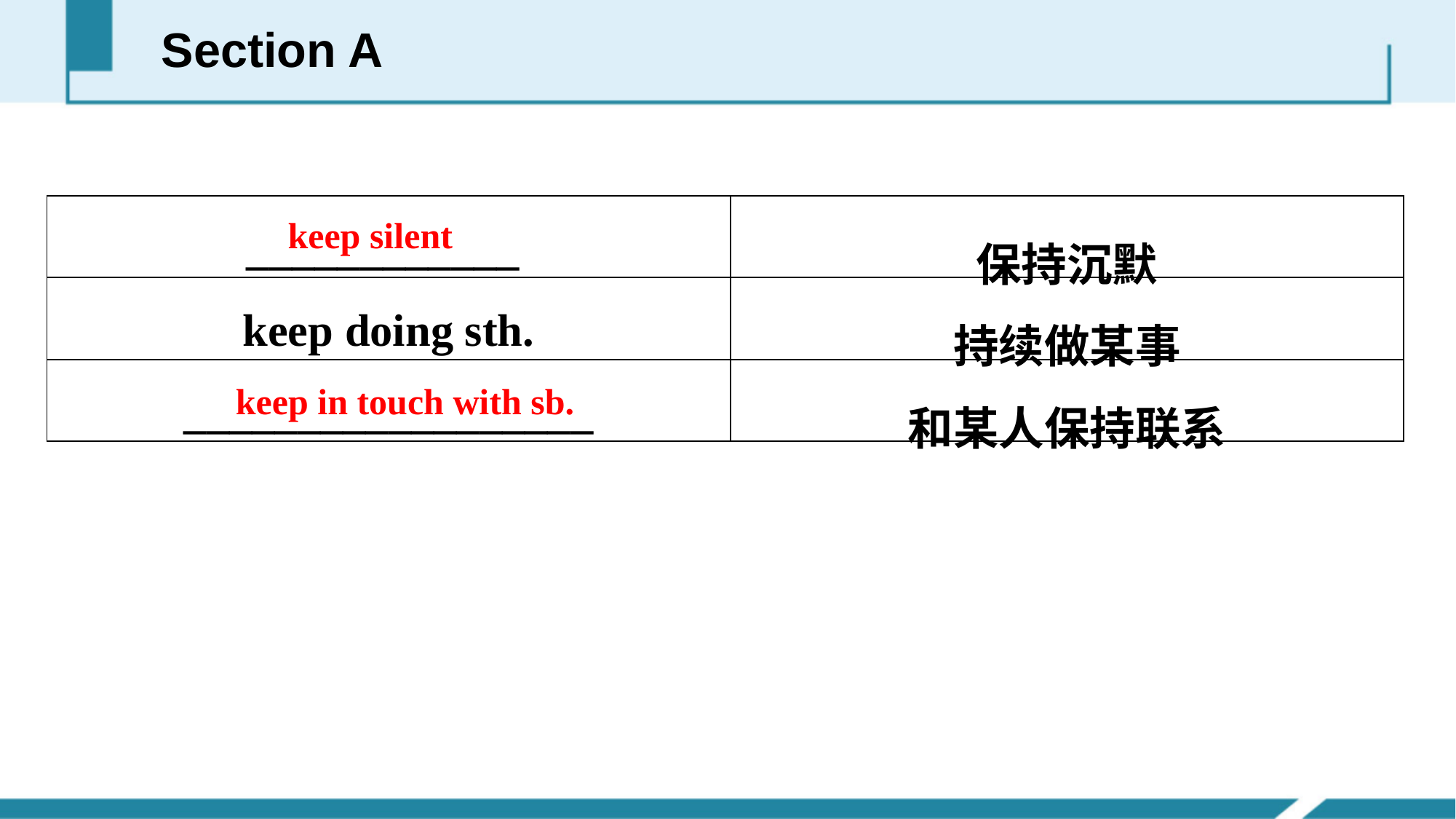

Section A
| \_\_\_\_\_\_\_\_\_\_\_\_ | 保持沉默 |
| --- | --- |
| keep doing sth. | 持续做某事 |
| \_\_\_\_\_\_\_\_\_\_\_\_\_\_\_\_\_\_ | 和某人保持联系 |
keep silent
keep in touch with sb.